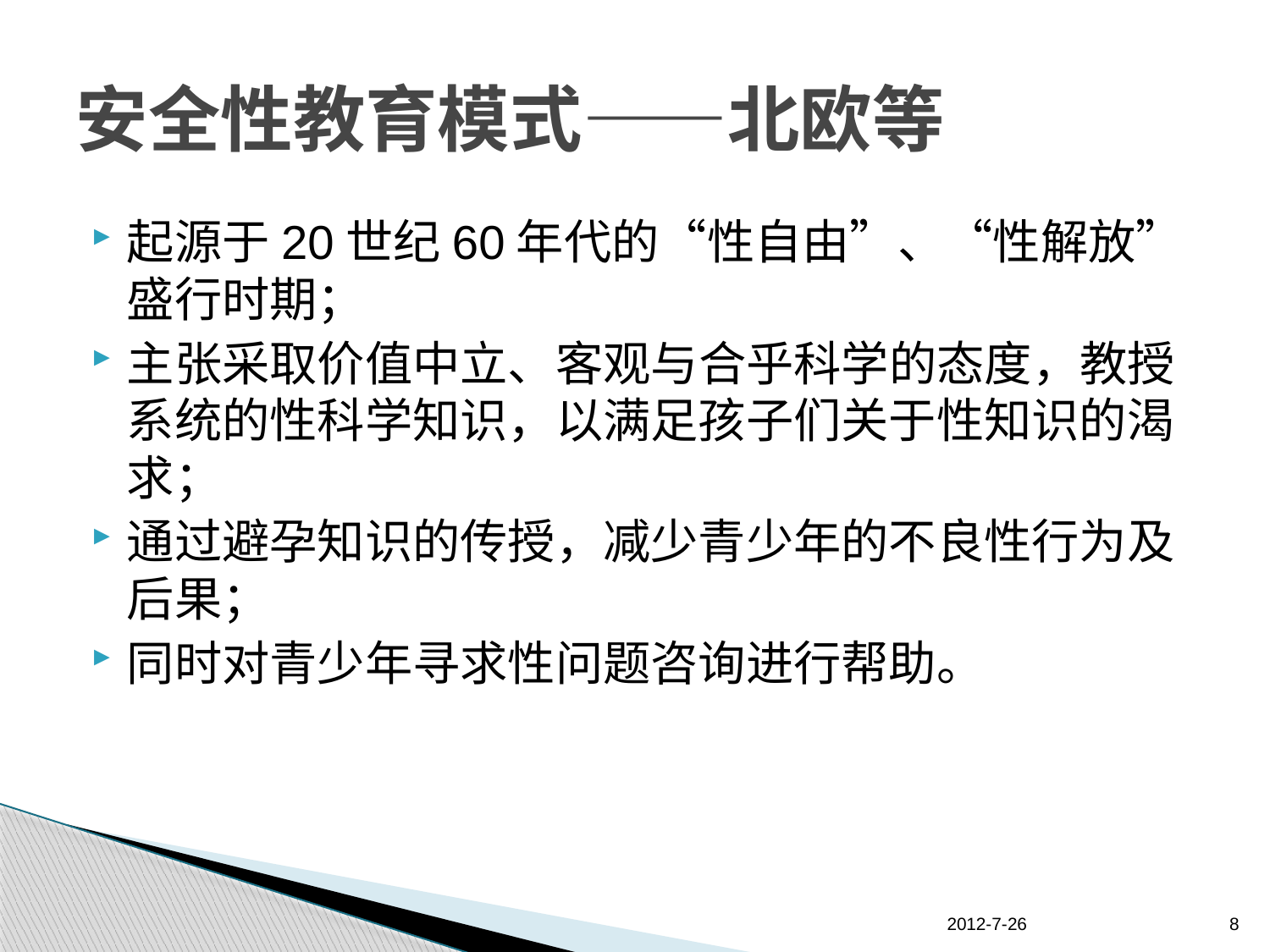

# 安全性教育模式——北欧等
起源于20世纪60年代的“性自由”、“性解放”盛行时期；
主张采取价值中立、客观与合乎科学的态度，教授系统的性科学知识，以满足孩子们关于性知识的渴求；
通过避孕知识的传授，减少青少年的不良性行为及后果；
同时对青少年寻求性问题咨询进行帮助。

2012-7-26
8